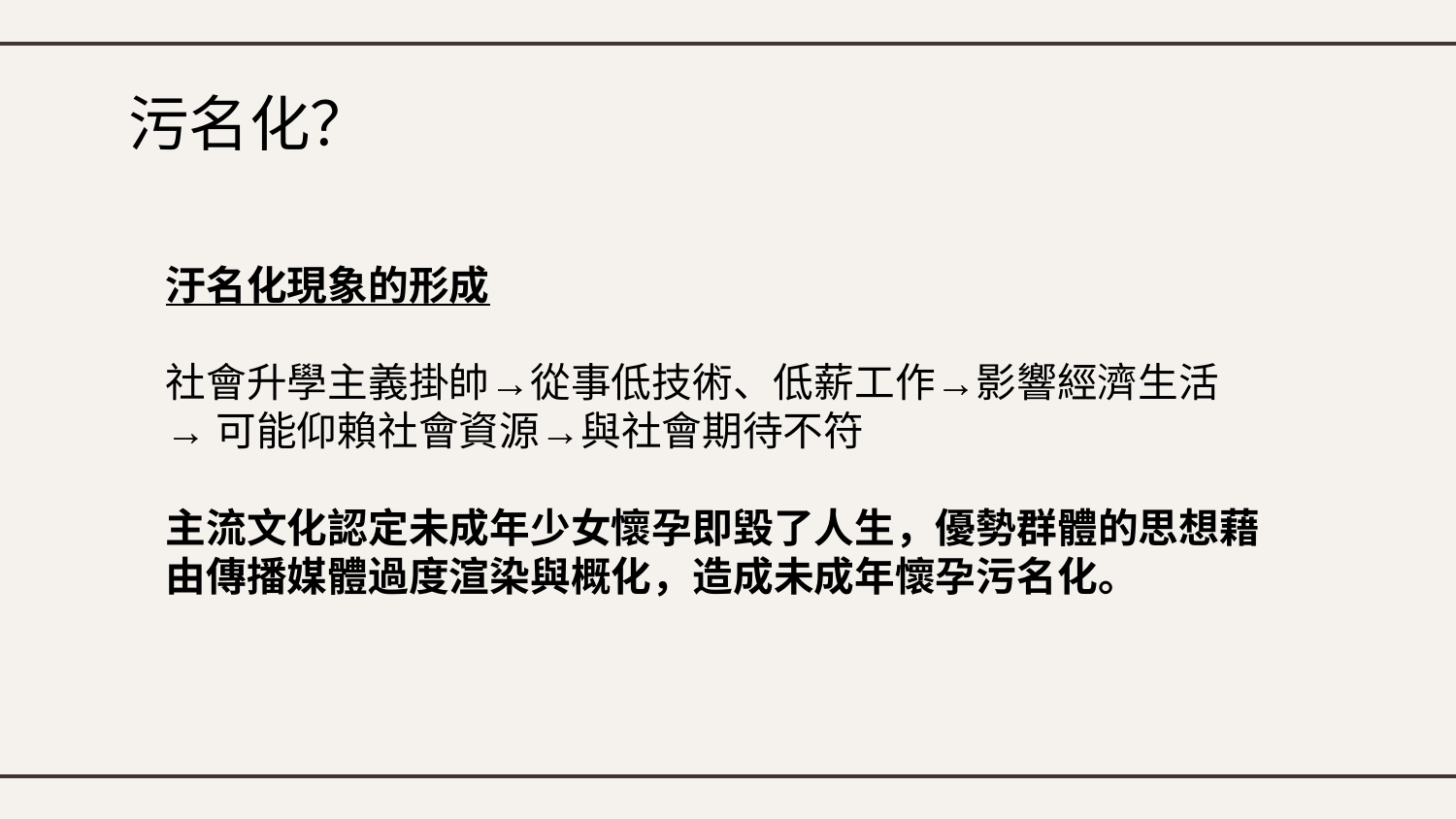

# 污名化？
汙名化現象的形成

社會升學主義掛帥→從事低技術、低薪工作→影響經濟生活
→可能仰賴社會資源→與社會期待不符

主流文化認定未成年少女懷孕即毀了人生，優勢群體的思想藉由傳播媒體過度渲染與概化，造成未成年懷孕污名化。